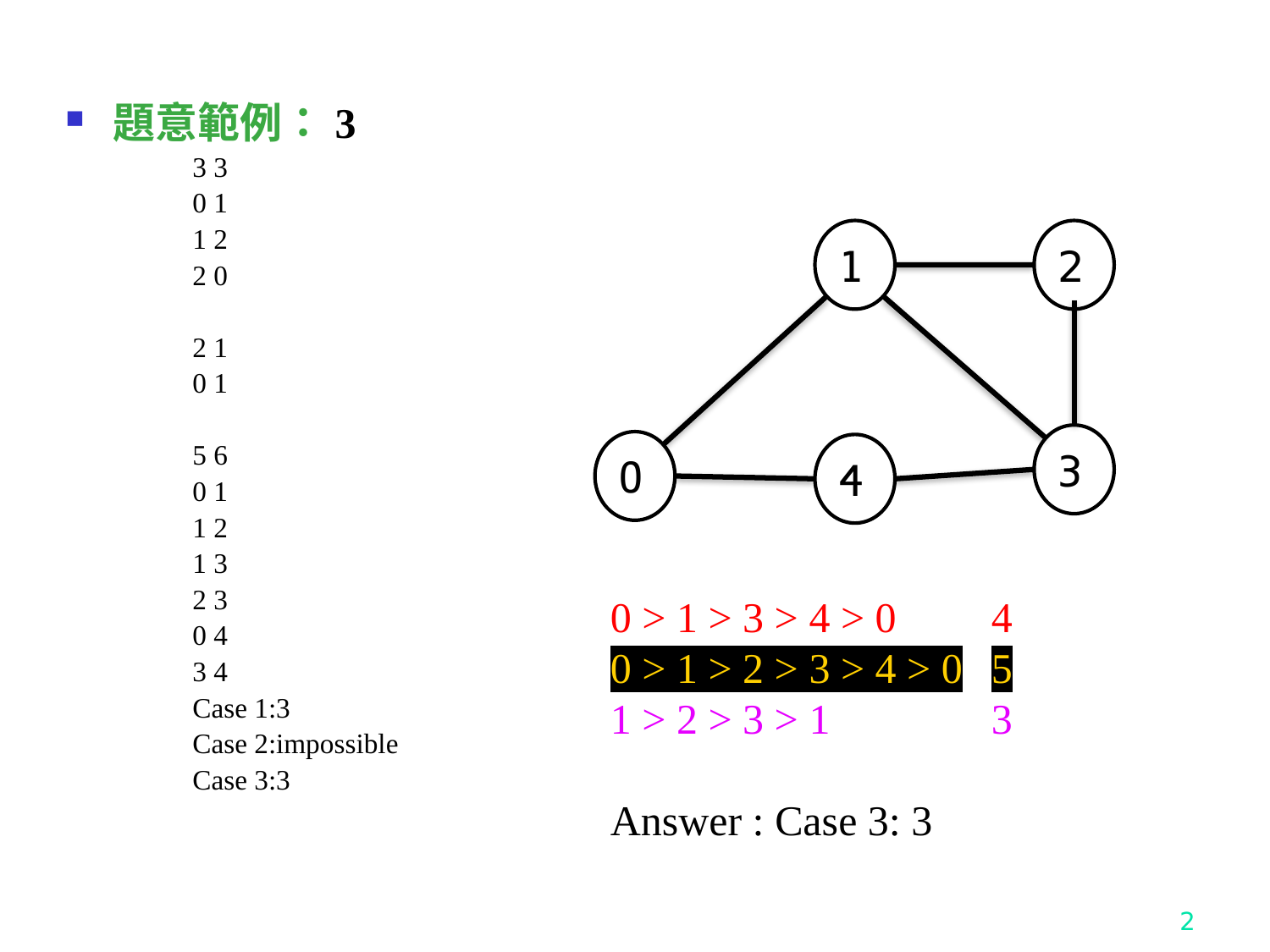

題意範例：3
	3 3
	0 1
	1 2
	2 0

	2 1
	0 1

	5 6
	0 1
	1 2
	1 3
	2 3
	0 4
	3 4
	Case 1:3
	Case 2:impossible
	Case 3:3
1

2

3

0

4

0 > 1 > 3 > 4 > 0	4
0 > 1 > 2 > 3 > 4 > 0	5
1 > 2 > 3 > 1 		3

Answer : Case 3: 3

2